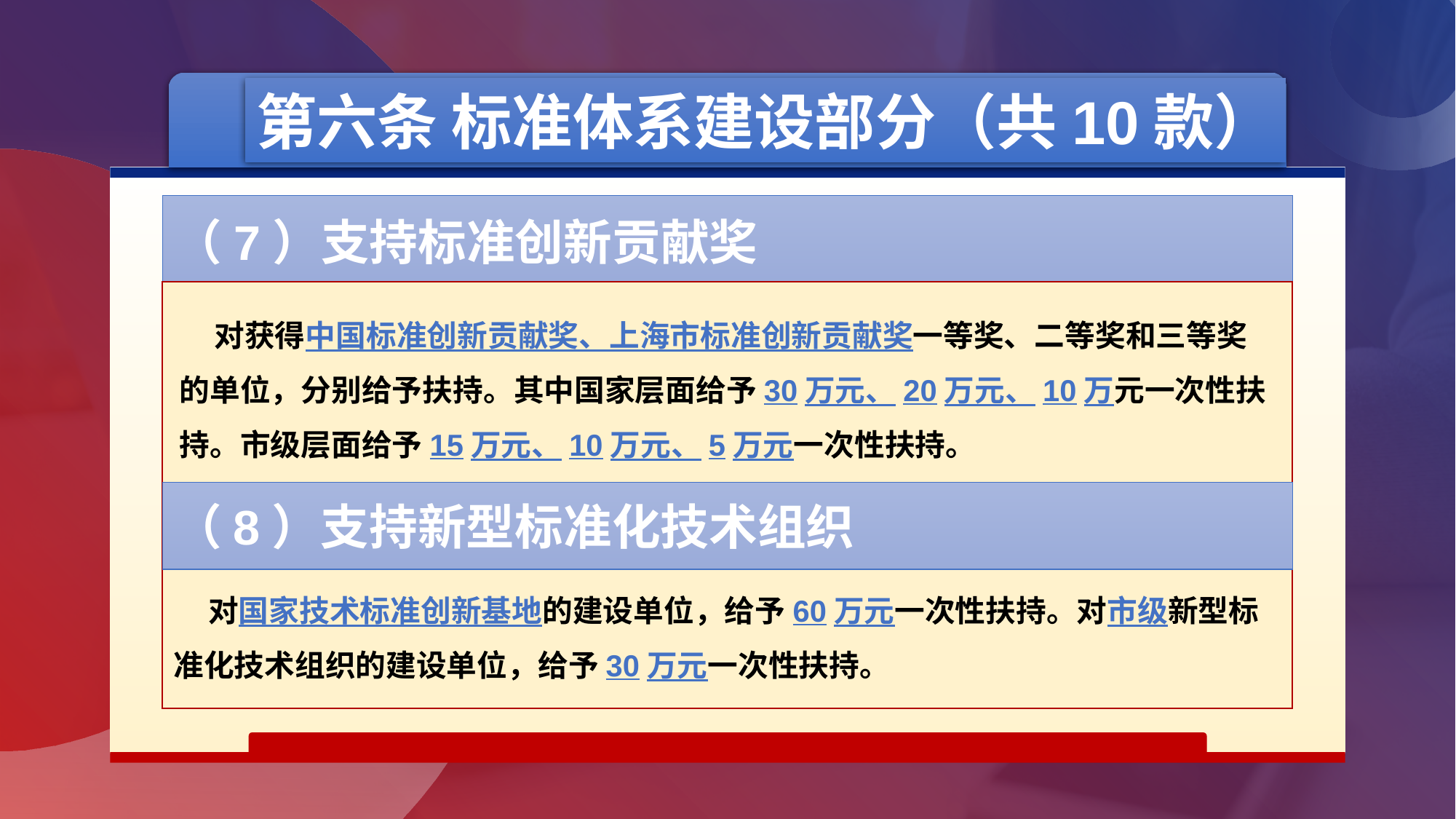

第六条 标准体系建设部分（共10款）

（7）支持标准创新贡献奖

    对获得中国标准创新贡献奖、上海市标准创新贡献奖一等奖、二等奖和三等奖的单位，分别给予扶持。其中国家层面给予30万元、20万元、10万元一次性扶持。市级层面给予15万元、10万元、5万元一次性扶持。
（8）支持新型标准化技术组织
    对国家技术标准创新基地的建设单位，给予60万元一次性扶持。对市级新型标准化技术组织的建设单位，给予30万元一次性扶持。